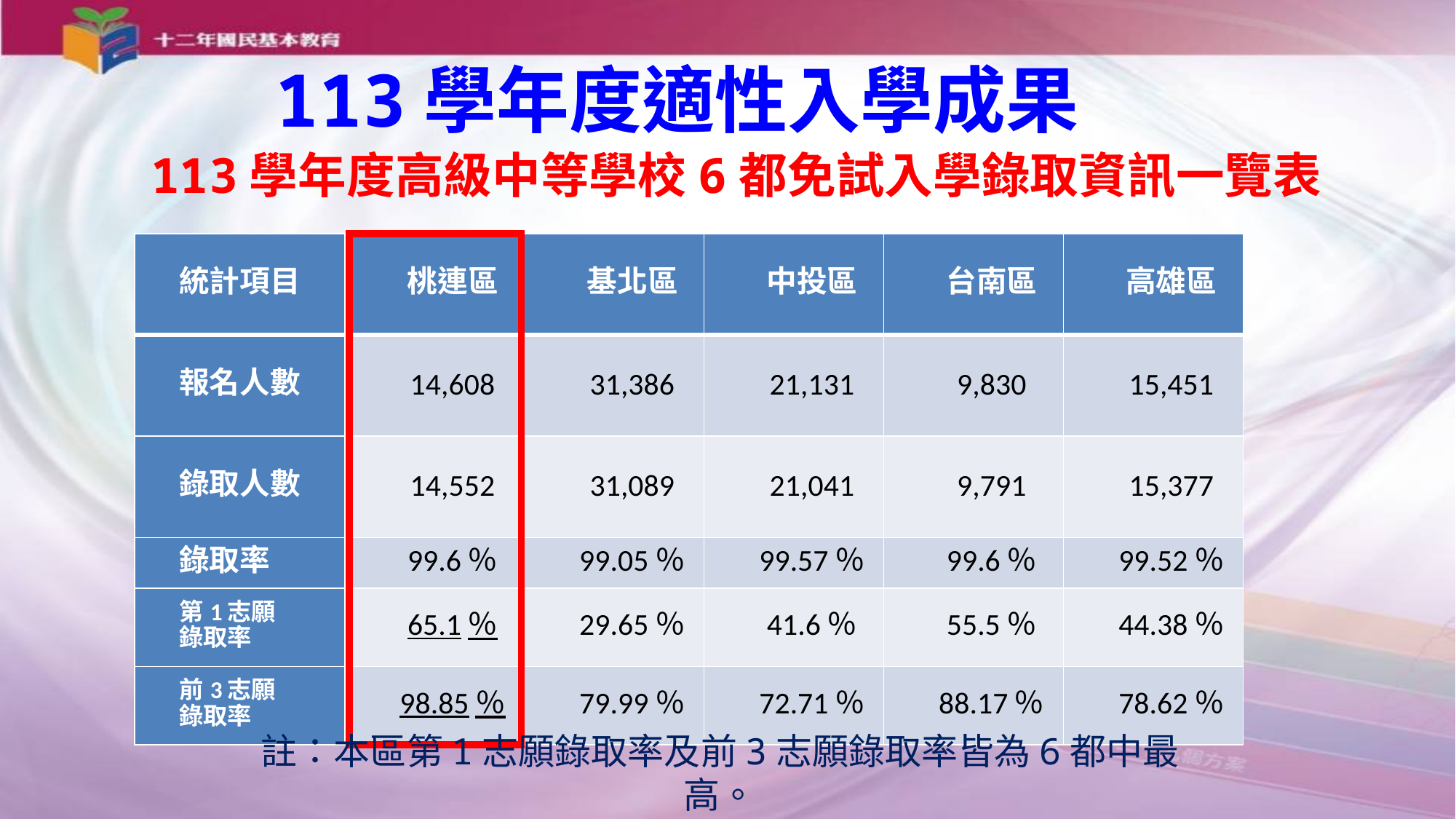

113學年度適性入學成果
113學年度高級中等學校6都免試入學錄取資訊一覽表
| 統計項目 | 桃連區 | 基北區 | 中投區 | 台南區 | 高雄區 |
| --- | --- | --- | --- | --- | --- |
| 報名人數 | 14,608 | 31,386 | 21,131 | 9,830 | 15,451 |
| 錄取人數 | 14,552 | 31,089 | 21,041 | 9,791 | 15,377 |
| 錄取率 | 99.6％ | 99.05％ | 99.57％ | 99.6％ | 99.52％ |
| 第1志願 錄取率 | 65.1％ | 29.65％ | 41.6％ | 55.5％ | 44.38％ |
| 前3志願 錄取率 | 98.85％ | 79.99％ | 72.71％ | 88.17％ | 78.62％ |

註：本區第1志願錄取率及前3志願錄取率皆為6都中最高。